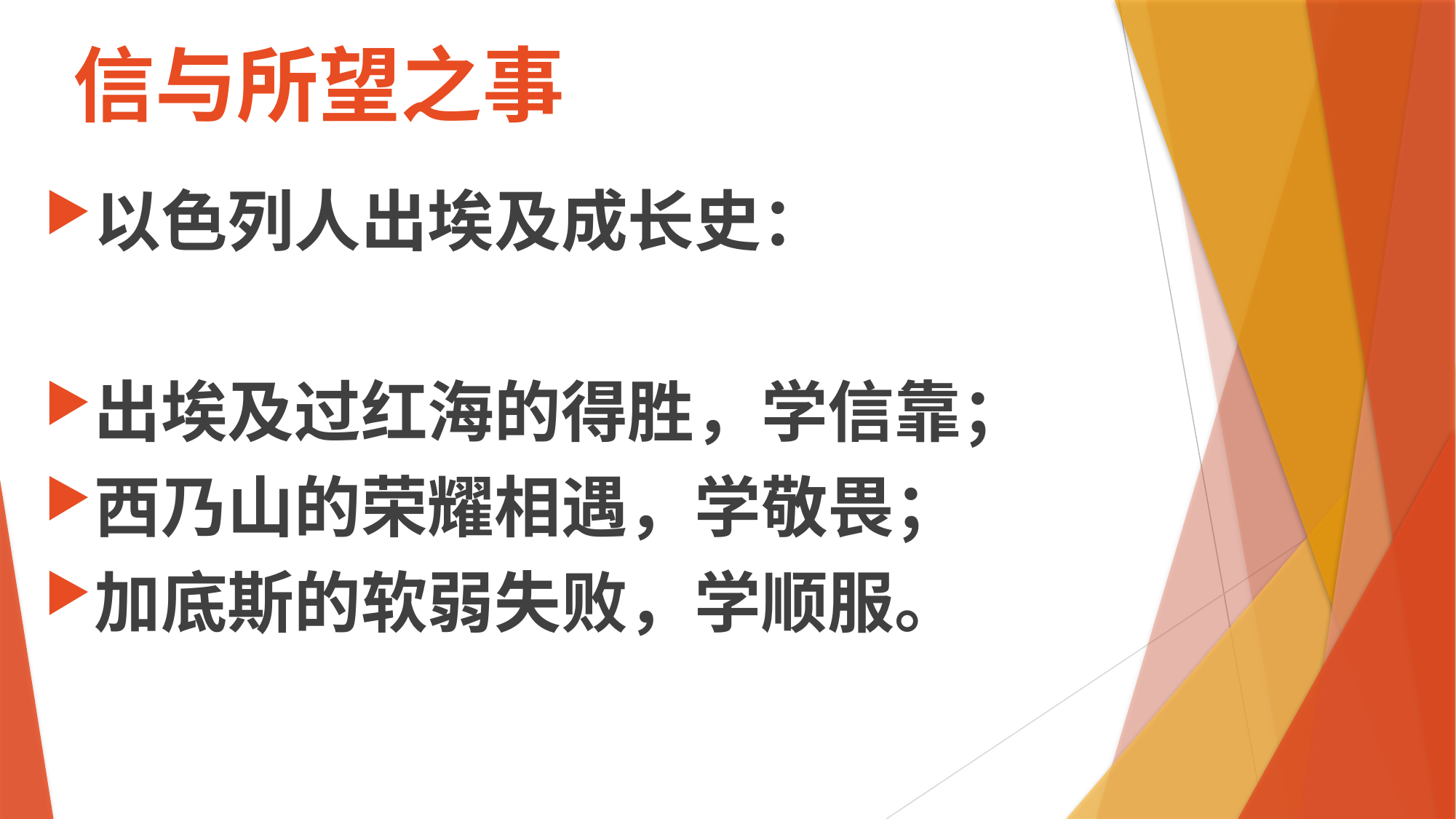

# 信与所望之事
以色列人出埃及成长史：

出埃及过红海的得胜，学信靠；
西乃山的荣耀相遇，学敬畏；
加底斯的软弱失败，学顺服。